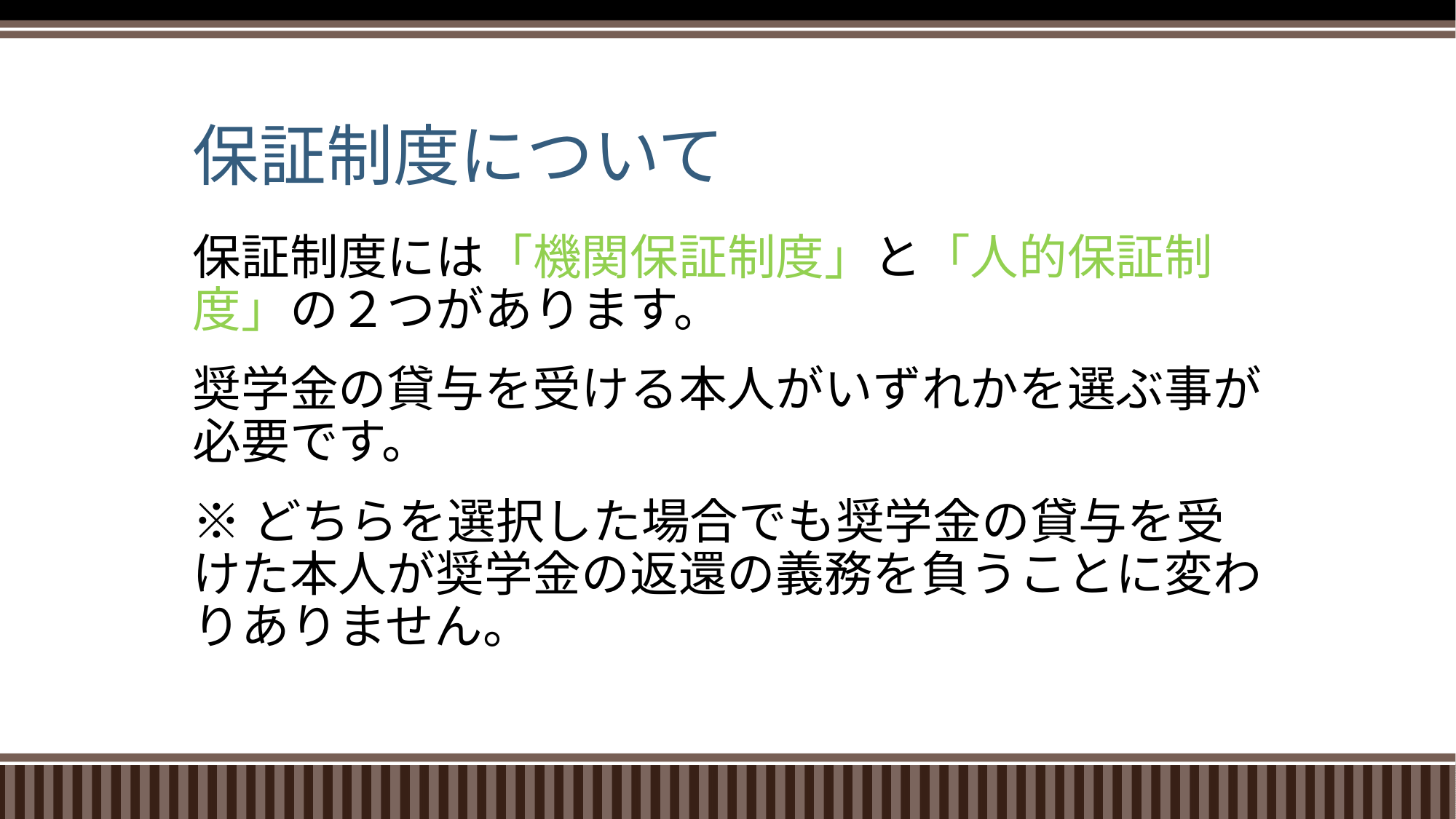

# 保証制度について
保証制度には「機関保証制度」と「人的保証制度」の２つがあります。
奨学金の貸与を受ける本人がいずれかを選ぶ事が必要です。
※どちらを選択した場合でも奨学金の貸与を受けた本人が奨学金の返還の義務を負うことに変わりありません。